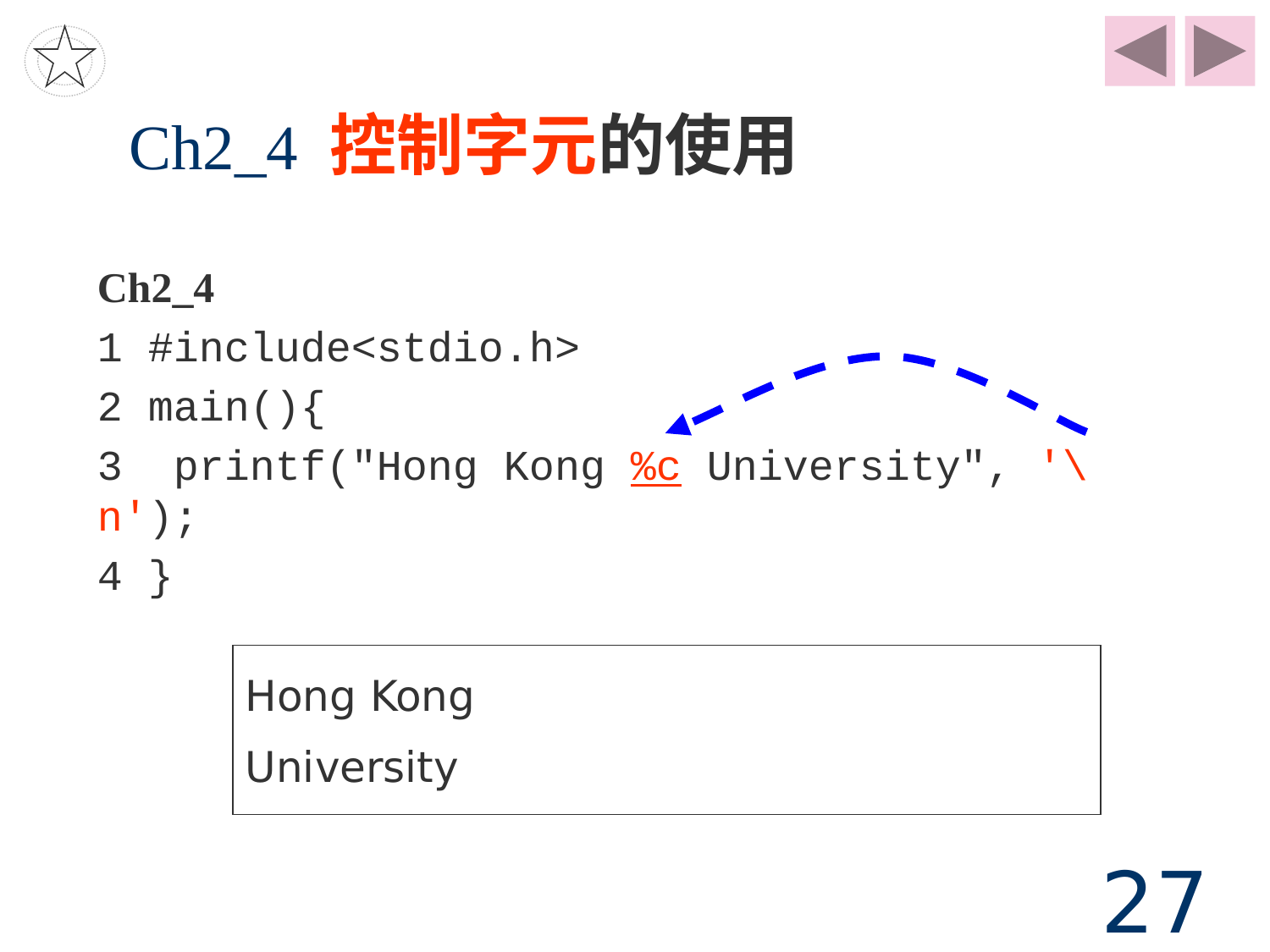

# Ch2_4 控制字元的使用
Ch2_4
1 #include<stdio.h>
2 main(){
3  printf("Hong Kong %c University", '\n');
4 }

Hong Kong
University
27